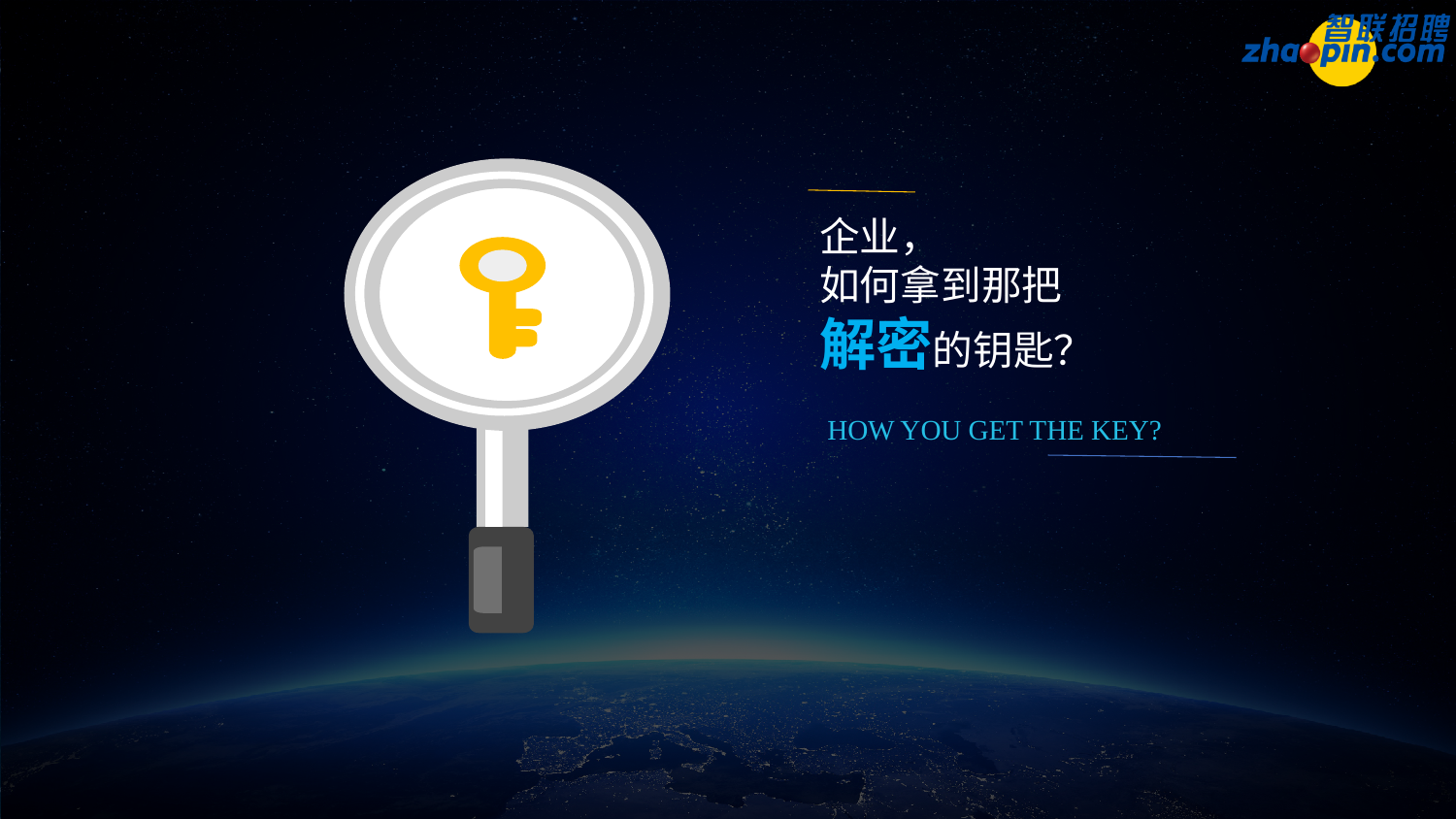

企业，
如何拿到那把
解密的钥匙？

HOW YOU GET THE KEY?